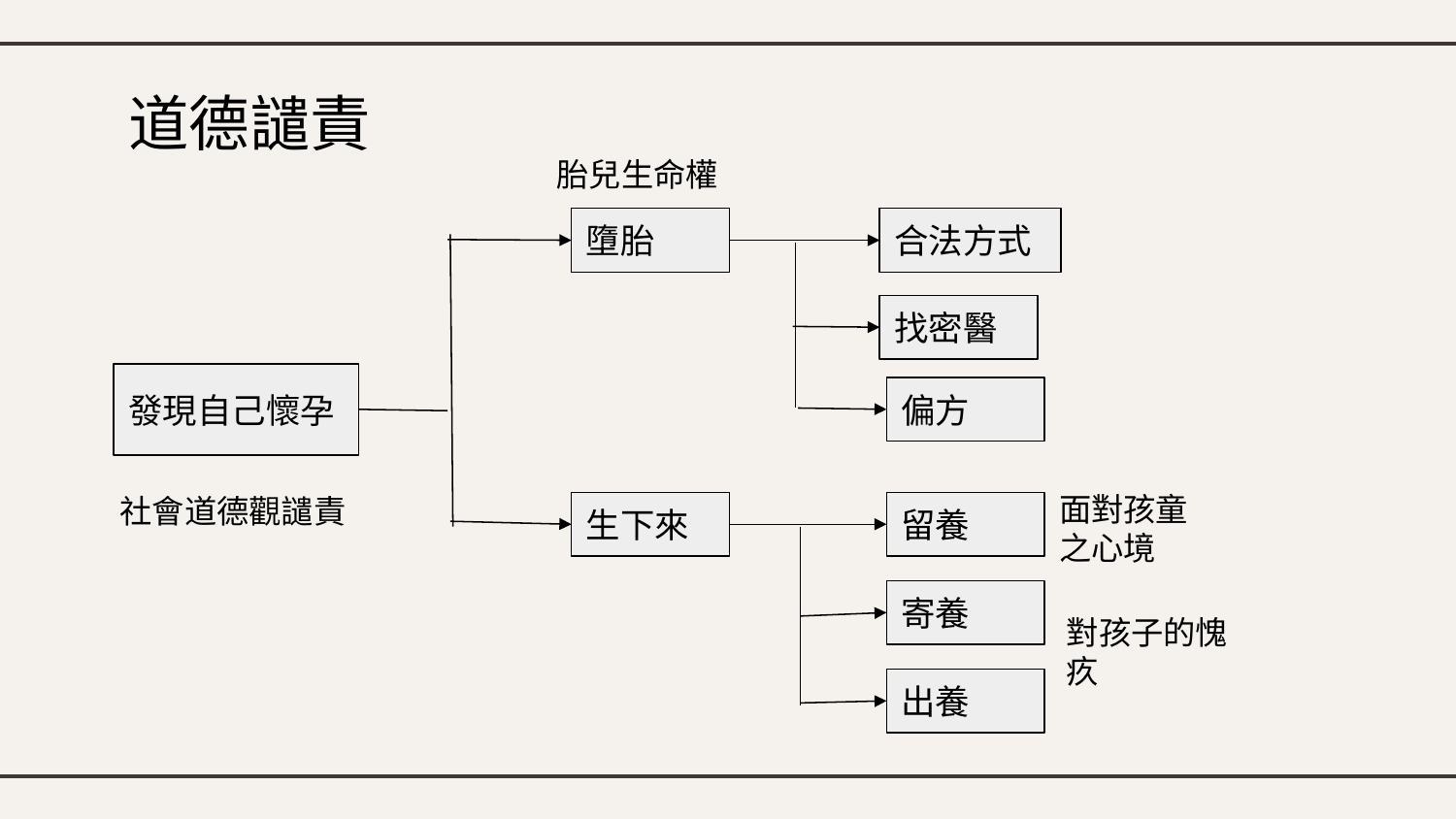

# 道德譴責
胎兒生命權
墮胎
合法方式

找密醫
發現自己懷孕
偏方
面對孩童之心境
社會道德觀譴責
留養
生下來
寄養
對孩子的愧疚
出養